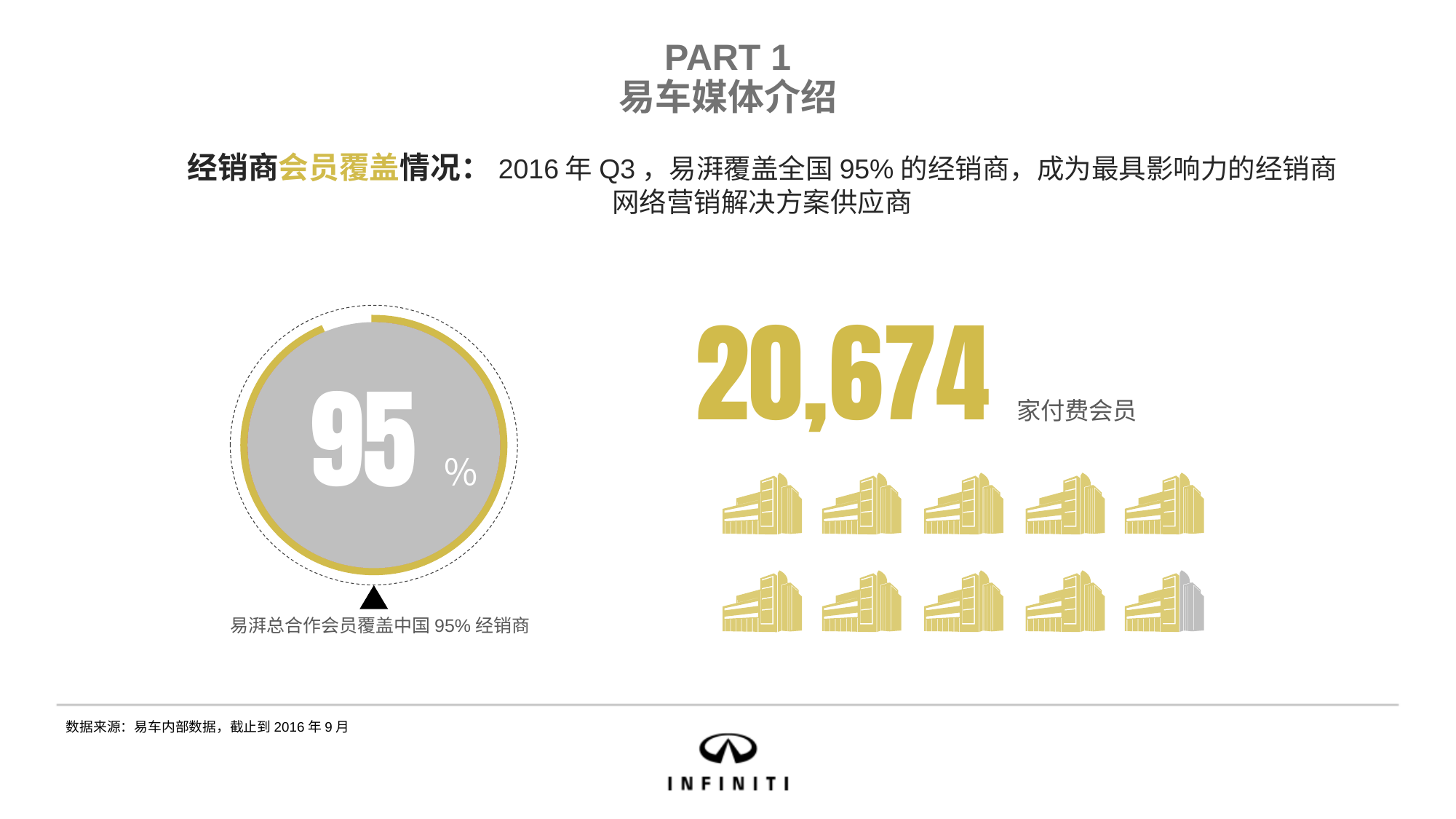

PART 1
易车媒体介绍
经销商会员覆盖情况：2016年Q3，易湃覆盖全国95%的经销商，成为最具影响力的经销商
网络营销解决方案供应商
20,674家付费会员

95％

易湃总合作会员覆盖中国95%经销商
数据来源：易车内部数据，截止到2016年9月